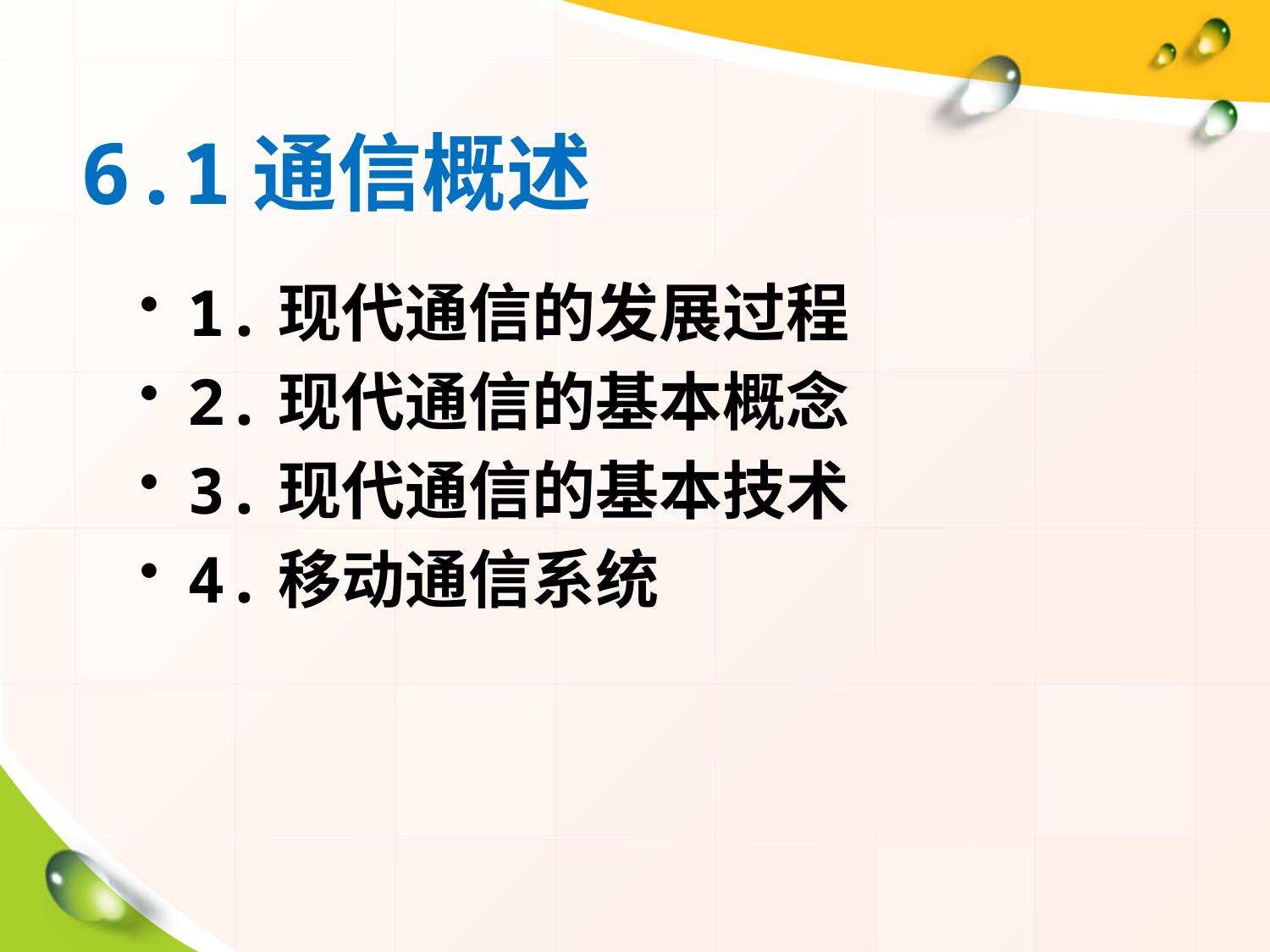

# 6.1通信概述
1.现代通信的发展过程
2.现代通信的基本概念
3.现代通信的基本技术
4.移动通信系统